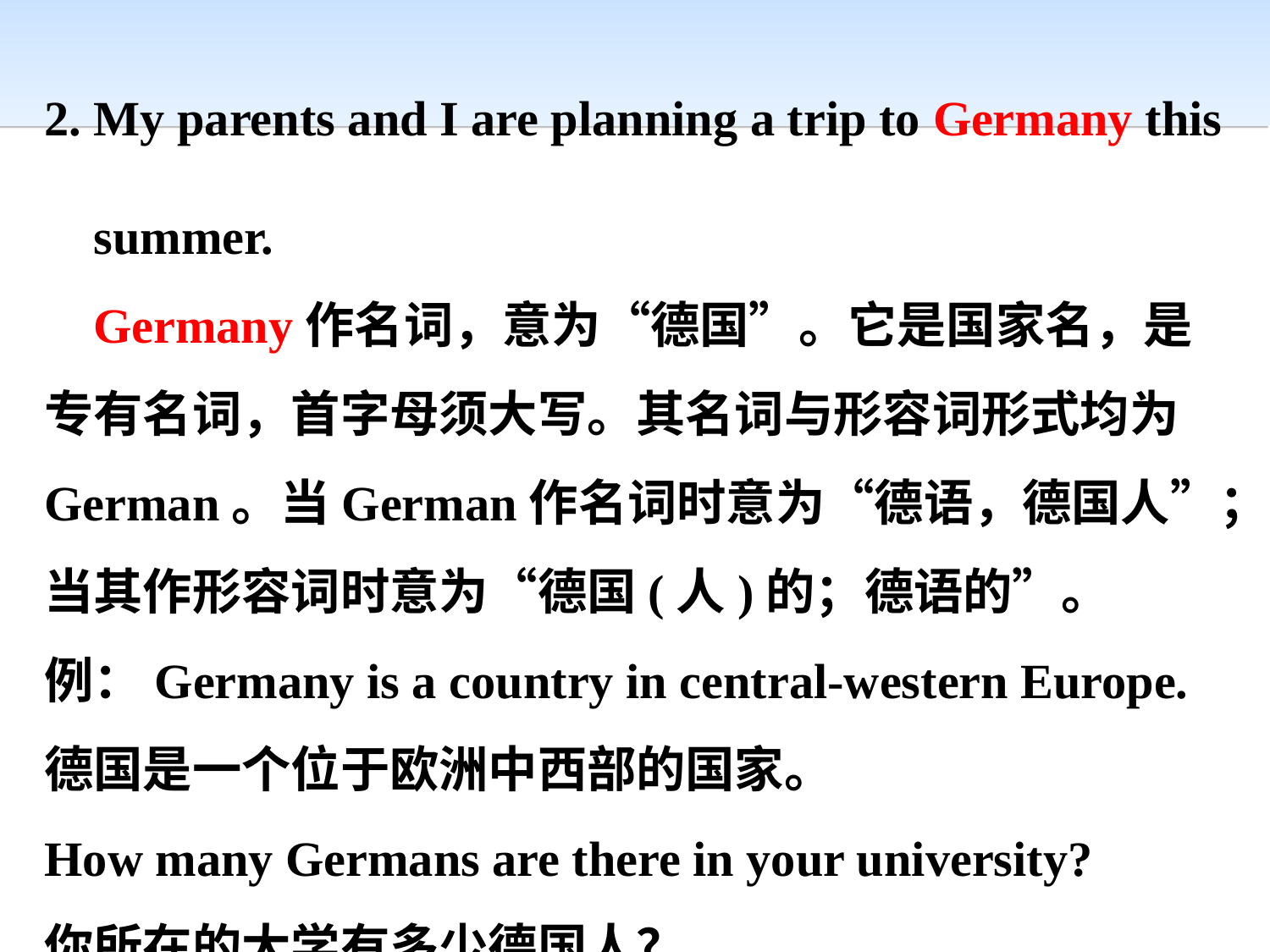

2. My parents and I are planning a trip to Germany this
    summer.
    Germany作名词，意为“德国”。它是国家名，是
专有名词，首字母须大写。其名词与形容词形式均为German。当German作名词时意为“德语，德国人”；当其作形容词时意为“德国(人)的；德语的”。
例：Germany is a country in central-western Europe.
德国是一个位于欧洲中西部的国家。
How many Germans are there in your university?
你所在的大学有多少德国人？